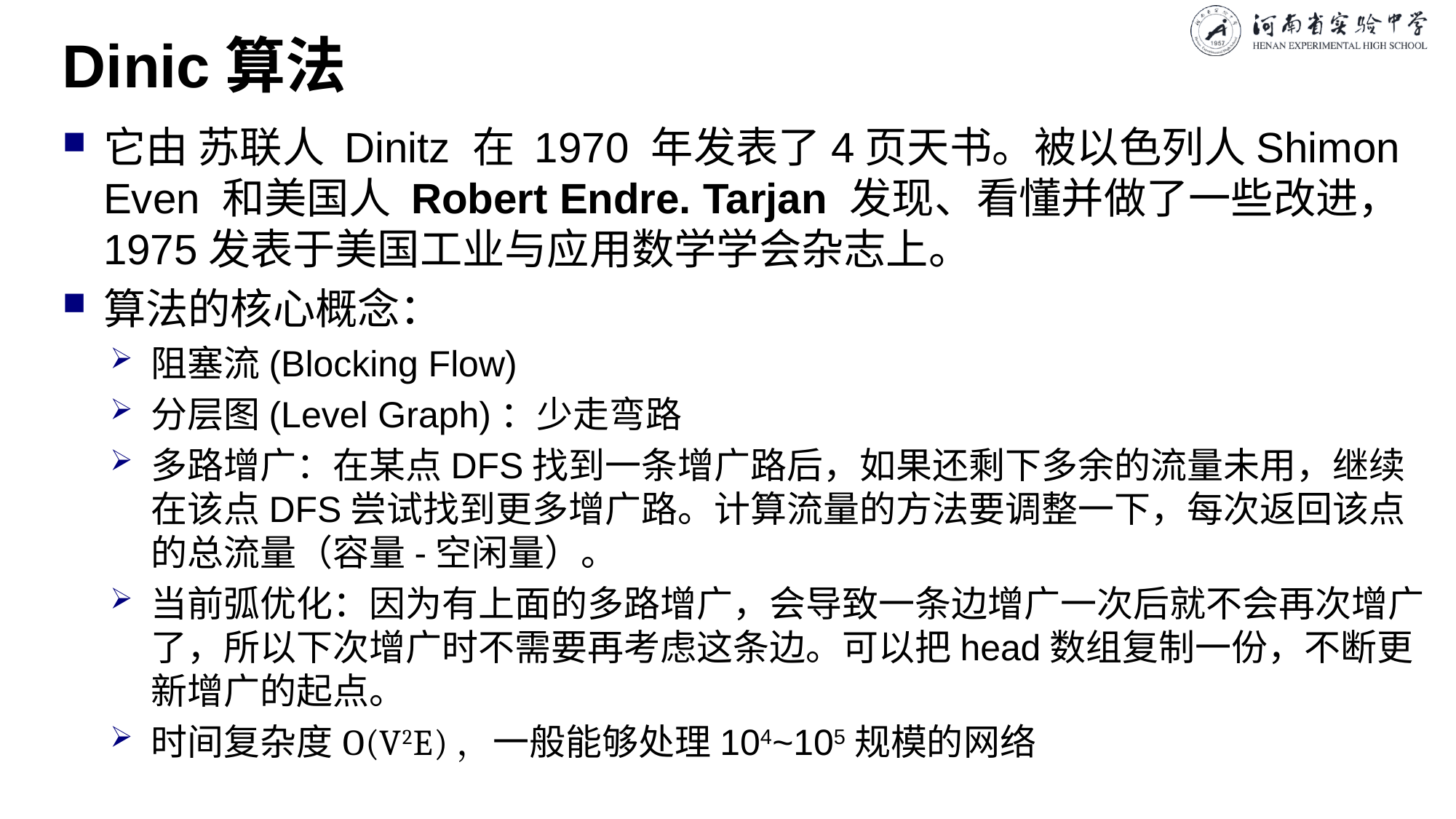

# Dinic算法
它由 苏联人 Dinitz 在 1970 年发表了4页天书。被以色列人Shimon Even 和美国人 Robert Endre. Tarjan 发现、看懂并做了一些改进，1975发表于美国工业与应用数学学会杂志上。
算法的核心概念：
阻塞流(Blocking Flow)
分层图(Level Graph)：少走弯路
多路增广：在某点DFS找到一条增广路后，如果还剩下多余的流量未用，继续在该点DFS尝试找到更多增广路。计算流量的方法要调整一下，每次返回该点的总流量（容量-空闲量）。
当前弧优化：因为有上面的多路增广，会导致一条边增广一次后就不会再次增广了，所以下次增广时不需要再考虑这条边。可以把head数组复制一份，不断更新增广的起点。
时间复杂度O(V2E)，一般能够处理104~105规模的网络